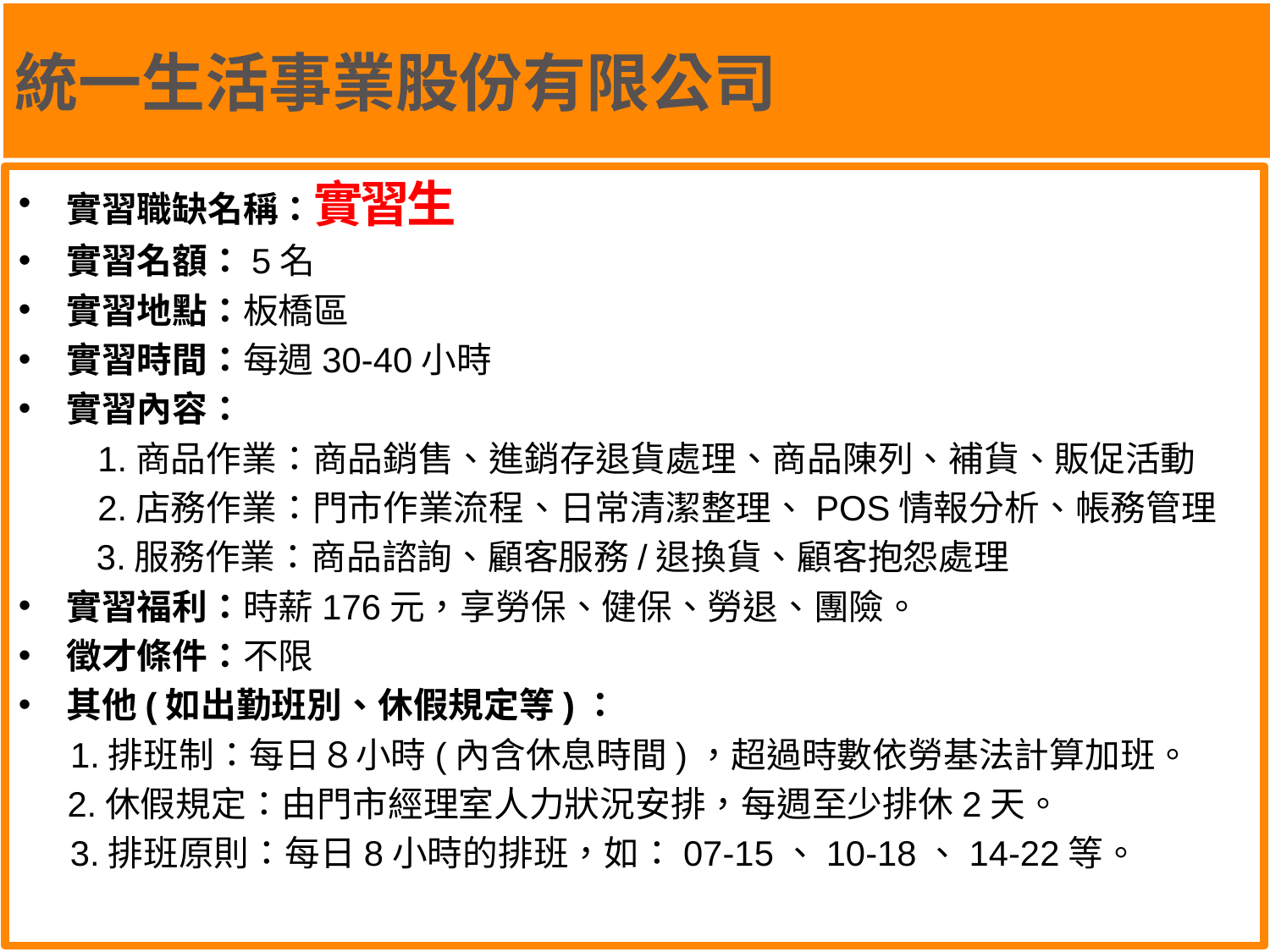

統一生活事業股份有限公司

實習職缺名稱：實習生
實習名額：5名
實習地點：板橋區
實習時間：每週30-40小時
實習內容：
　　1.商品作業：商品銷售、進銷存退貨處理、商品陳列、補貨、販促活動
　　2.店務作業：門市作業流程、日常清潔整理、POS情報分析、帳務管理
        3.服務作業：商品諮詢、顧客服務/退換貨、顧客抱怨處理
實習福利：時薪176元，享勞保、健保、勞退、團險。
徵才條件：不限
其他(如出勤班別、休假規定等)：
　 1.排班制：每日８小時(內含休息時間)，超過時數依勞基法計算加班。
     2.休假規定：由門市經理室人力狀況安排，每週至少排休2天。
　 3.排班原則：每日8小時的排班，如：07-15、10-18、14-22等。